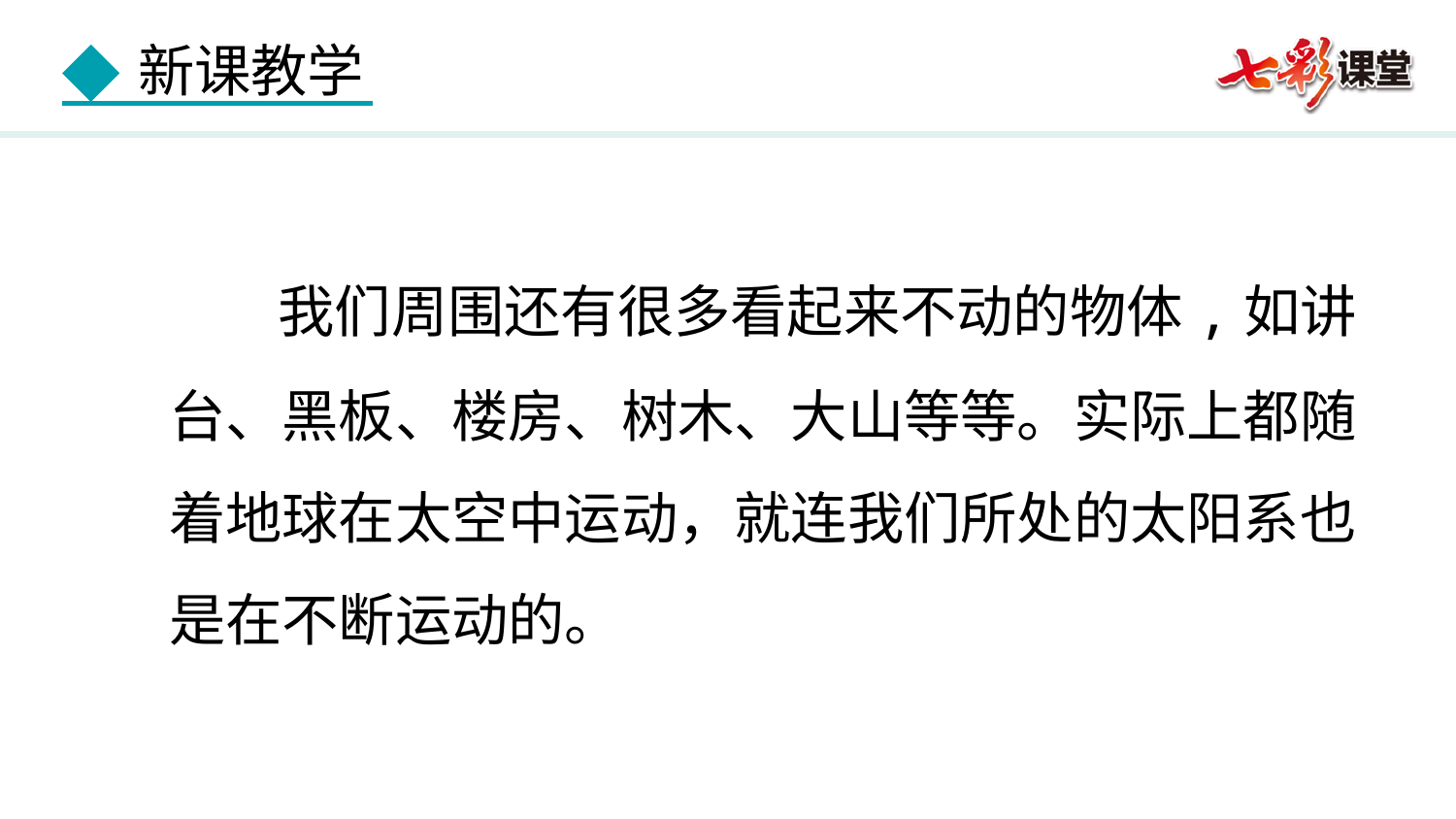

我们周围还有很多看起来不动的物体,如讲台、黑板、楼房、树木、大山等等。实际上都随着地球在太空中运动，就连我们所处的太阳系也是在不断运动的。